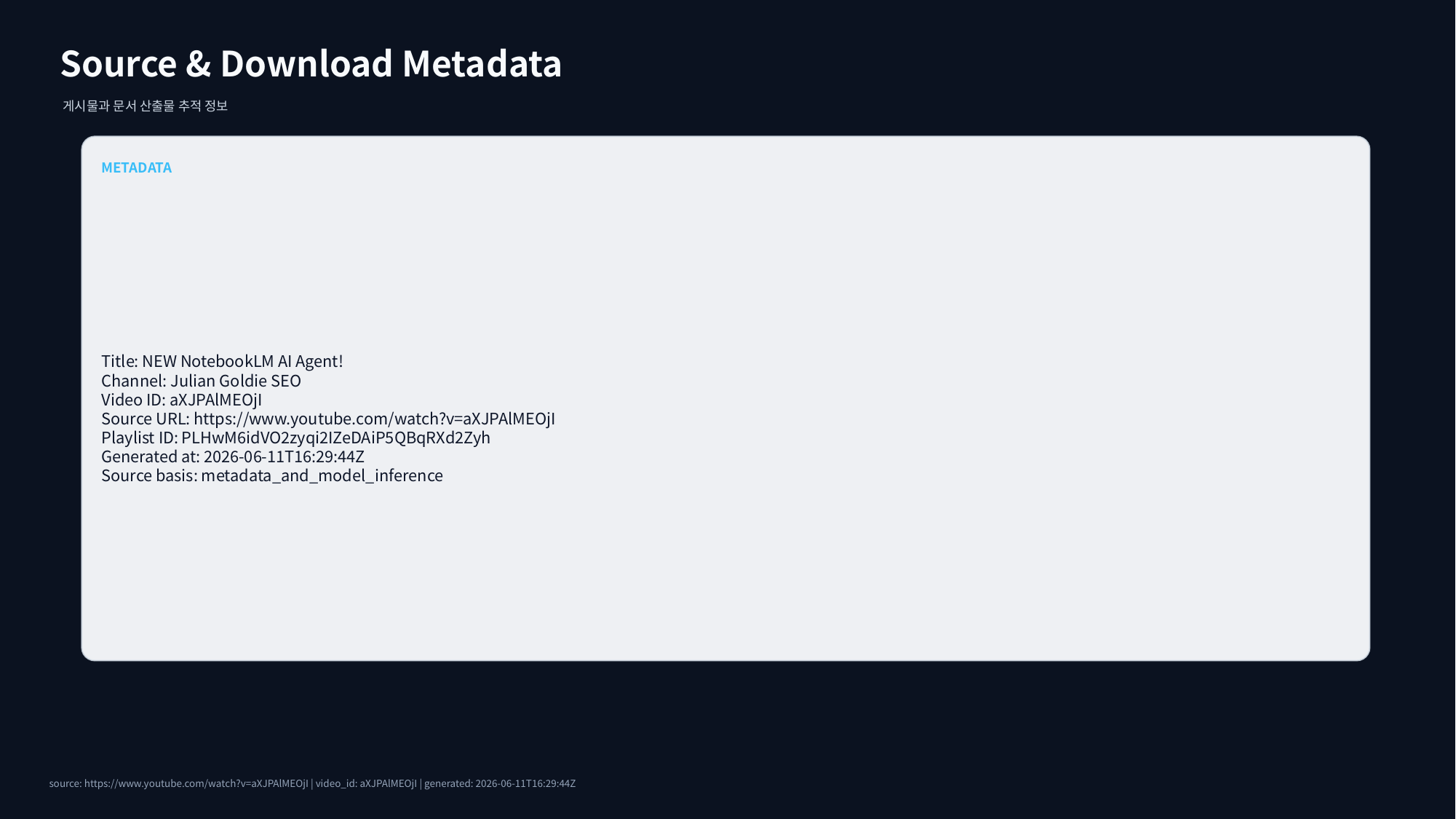

Source & Download Metadata
게시물과 문서 산출물 추적 정보

METADATA
Title: NEW NotebookLM AI Agent!
Channel: Julian Goldie SEO
Video ID: aXJPAlMEOjI
Source URL: https://www.youtube.com/watch?v=aXJPAlMEOjI
Playlist ID: PLHwM6idVO2zyqi2IZeDAiP5QBqRXd2Zyh
Generated at: 2026-06-11T16:29:44Z
Source basis: metadata_and_model_inference
source: https://www.youtube.com/watch?v=aXJPAlMEOjI | video_id: aXJPAlMEOjI | generated: 2026-06-11T16:29:44Z